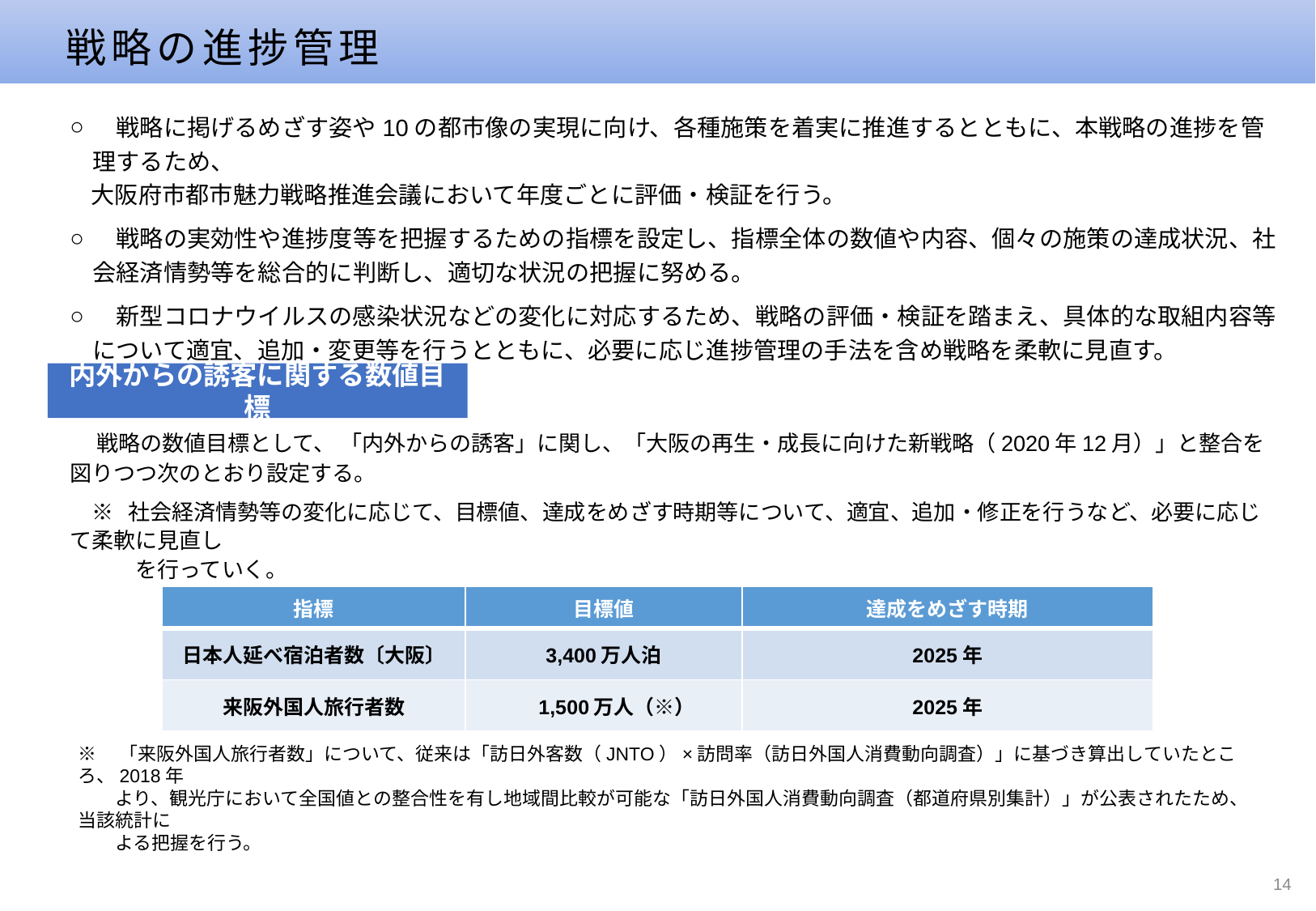

戦略の進捗管理
　戦略に掲げるめざす姿や10の都市像の実現に向け、各種施策を着実に推進するとともに、本戦略の進捗を管理するため、
   大阪府市都市魅力戦略推進会議において年度ごとに評価・検証を行う。
　戦略の実効性や進捗度等を把握するための指標を設定し、指標全体の数値や内容、個々の施策の達成状況、社会経済情勢等を総合的に判断し、適切な状況の把握に努める。
　新型コロナウイルスの感染状況などの変化に対応するため、戦略の評価・検証を踏まえ、具体的な取組内容等について適宜、追加・変更等を行うとともに、必要に応じ進捗管理の手法を含め戦略を柔軟に見直す。
内外からの誘客に関する数値目標
　戦略の数値目標として、 「内外からの誘客」に関し、「大阪の再生・成長に向けた新戦略（2020年12月）」と整合を図りつつ次のとおり設定する。
　※   社会経済情勢等の変化に応じて、目標値、達成をめざす時期等について、適宜、追加・修正を行うなど、必要に応じて柔軟に見直し
　　　を行っていく。
| 指標 | 目標値 | 達成をめざす時期 |
| --- | --- | --- |
| 日本人延べ宿泊者数〔大阪〕 | 3,400万人泊 | 2025年 |
| 来阪外国人旅行者数 | 1,500万人（※） | 2025年 |
※　「来阪外国人旅行者数」について、従来は「訪日外客数（JNTO）×訪問率（訪日外国人消費動向調査）」に基づき算出していたところ、2018年
　　より、観光庁において全国値との整合性を有し地域間比較が可能な「訪日外国人消費動向調査（都道府県別集計）」が公表されたため、当該統計に
　　よる把握を行う。

14